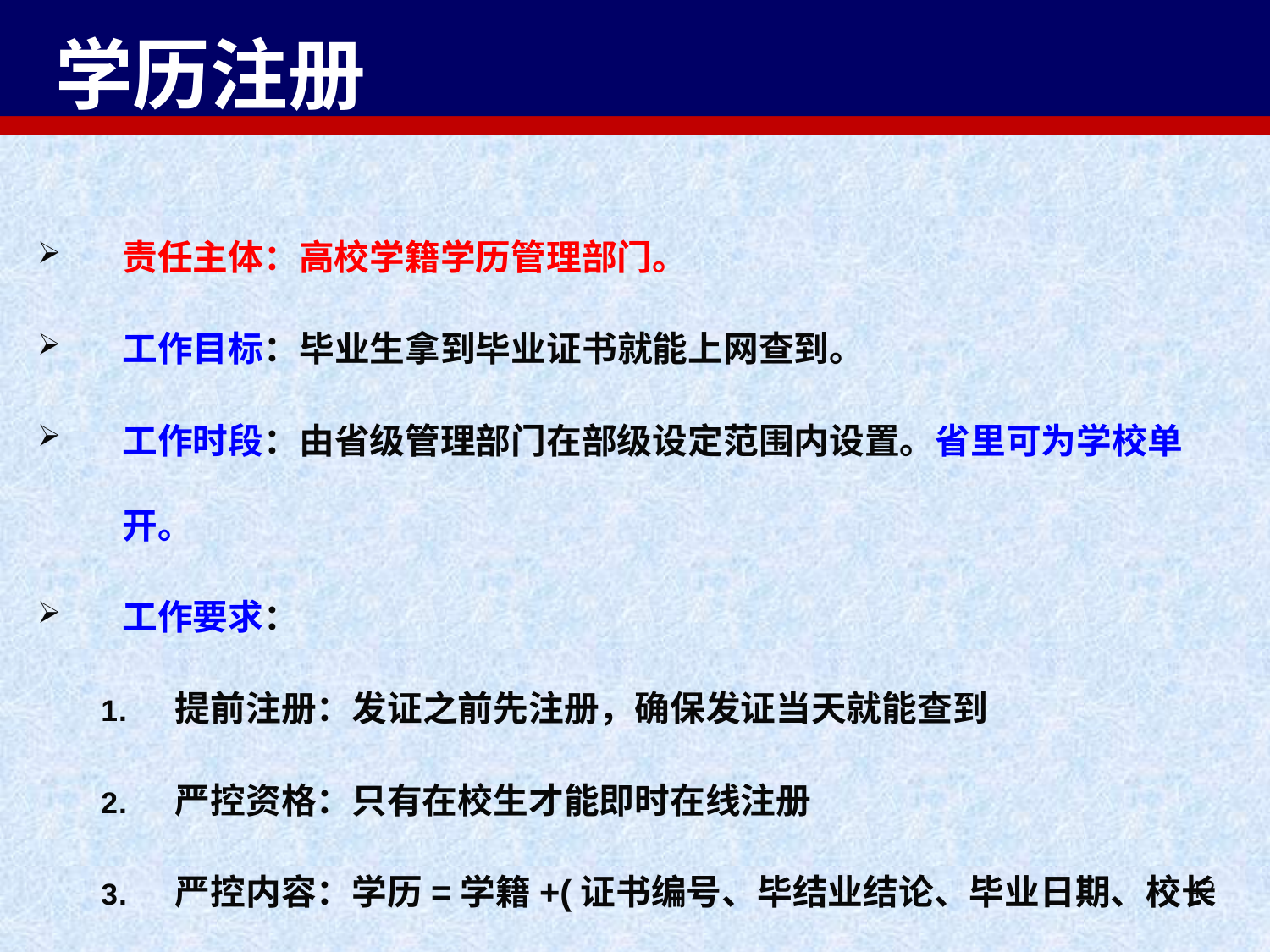

# 学历注册
责任主体：高校学籍学历管理部门。
工作目标：毕业生拿到毕业证书就能上网查到。
工作时段：由省级管理部门在部级设定范围内设置。省里可为学校单开。
工作要求：
提前注册：发证之前先注册，确保发证当天就能查到
严控资格：只有在校生才能即时在线注册
严控内容：学历=学籍+(证书编号、毕结业结论、毕业日期、校长名)
42